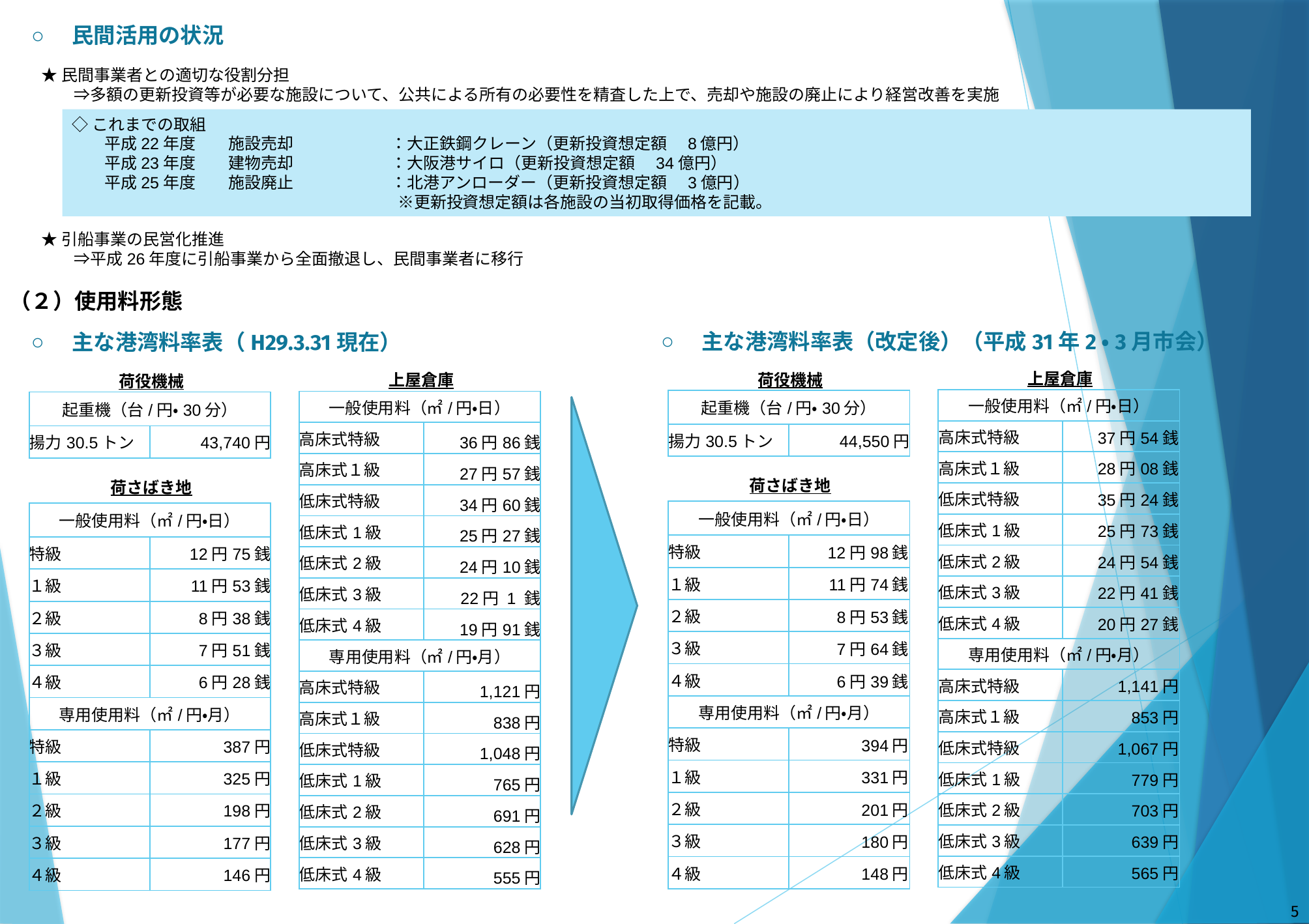

民間活用の状況
★民間事業者との適切な役割分担
　　⇒多額の更新投資等が必要な施設について、公共による所有の必要性を精査した上で、売却や施設の廃止により経営改善を実施
◇これまでの取組
　　平成22年度　　施設売却　　　　　　：大正鉄鋼クレーン（更新投資想定額　8億円）
　　平成23年度　　建物売却　　　　　　：大阪港サイロ（更新投資想定額　34億円）
　　平成25年度　　施設廃止　　　　　　：北港アンローダー（更新投資想定額　3億円）
　　　　　　　　　　　　　　　　　　　　※更新投資想定額は各施設の当初取得価格を記載。
★引船事業の民営化推進
　　⇒平成26年度に引船事業から全面撤退し、民間事業者に移行
（２）使用料形態
主な港湾料率表（改定後）（平成31年2・3月市会）
主な港湾料率表（H29.3.31現在）
上屋倉庫
荷役機械
上屋倉庫
荷役機械
| 一般使用料（㎡/円・日） |  |
| --- | --- |
| 高床式特級 | 37円54銭 |
| 高床式１級 | 28円08銭 |
| 低床式特級 | 35円24銭 |
| 低床式1級 | 25円73銭 |
| 低床式2級 | 24円54銭 |
| 低床式3級 | 22円41銭 |
| 低床式4級 | 20円27銭 |
| 専用使用料（㎡/円・月） |  |
| 高床式特級 | 1,141円 |
| 高床式１級 | 853円 |
| 低床式特級 | 1,067円 |
| 低床式1級 | 779円 |
| 低床式2級 | 703円 |
| 低床式3級 | 639円 |
| 低床式4級 | 565円 |
| 起重機（台/円・30分） |  |
| --- | --- |
| 揚力30.5トン | 44,550円 |
| 一般使用料（㎡/円・日） |  |
| --- | --- |
| 高床式特級 | 36円86銭 |
| 高床式１級 | 27円57銭 |
| 低床式特級 | 34円60銭 |
| 低床式1級 | 25円27銭 |
| 低床式2級 | 24円10銭 |
| 低床式3級 | 22円 1 銭 |
| 低床式4級 | 19円91銭 |
| 専用使用料（㎡/円・月） |  |
| 高床式特級 | 1,121円 |
| 高床式１級 | 838円 |
| 低床式特級 | 1,048円 |
| 低床式1級 | 765円 |
| 低床式2級 | 691円 |
| 低床式3級 | 628円 |
| 低床式4級 | 555円 |
| 起重機（台/円・30分） |  |
| --- | --- |
| 揚力30.5トン | 43,740円 |
荷さばき地
荷さばき地
| 一般使用料（㎡/円・日） |  |
| --- | --- |
| 特級 | 12円98銭 |
| １級 | 11円74銭 |
| ２級 | 8円53銭 |
| ３級 | 7円64銭 |
| ４級 | 6円39銭 |
| 専用使用料（㎡/円・月） |  |
| 特級 | 394円 |
| １級 | 331円 |
| ２級 | 201円 |
| ３級 | 180円 |
| ４級 | 148円 |
| 一般使用料（㎡/円・日） |  |
| --- | --- |
| 特級 | 12円75銭 |
| １級 | 11円53銭 |
| ２級 | 8円38銭 |
| ３級 | 7円51銭 |
| ４級 | 6円28銭 |
| 専用使用料（㎡/円・月） |  |
| 特級 | 387円 |
| １級 | 325円 |
| ２級 | 198円 |
| ３級 | 177円 |
| ４級 | 146円 |

5